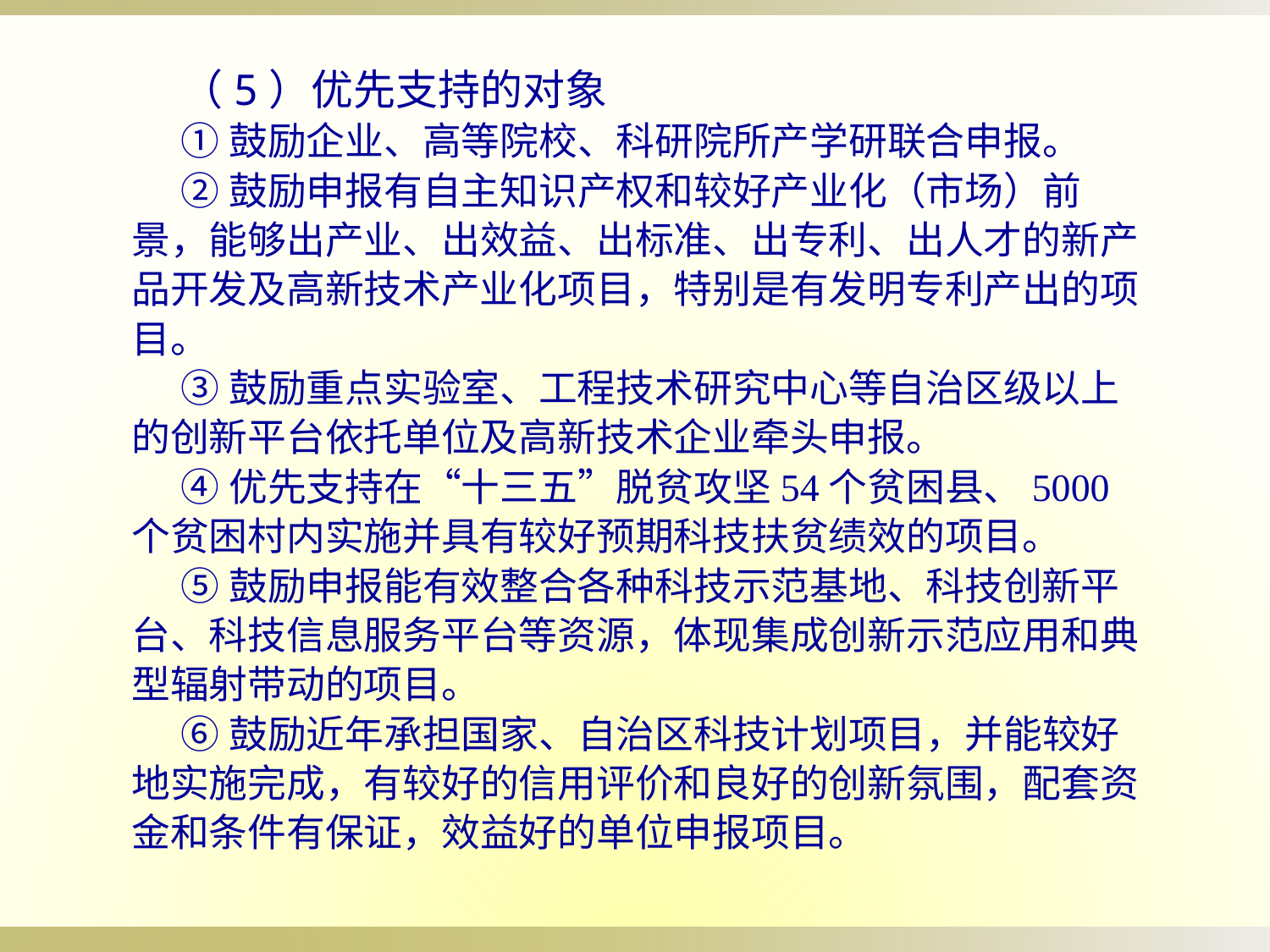

（5）优先支持的对象
①鼓励企业、高等院校、科研院所产学研联合申报。
②鼓励申报有自主知识产权和较好产业化（市场）前景，能够出产业、出效益、出标准、出专利、出人才的新产品开发及高新技术产业化项目，特别是有发明专利产出的项目。
③鼓励重点实验室、工程技术研究中心等自治区级以上的创新平台依托单位及高新技术企业牵头申报。
④优先支持在“十三五”脱贫攻坚54个贫困县、5000个贫困村内实施并具有较好预期科技扶贫绩效的项目。
⑤鼓励申报能有效整合各种科技示范基地、科技创新平台、科技信息服务平台等资源，体现集成创新示范应用和典型辐射带动的项目。
⑥鼓励近年承担国家、自治区科技计划项目，并能较好地实施完成，有较好的信用评价和良好的创新氛围，配套资金和条件有保证，效益好的单位申报项目。